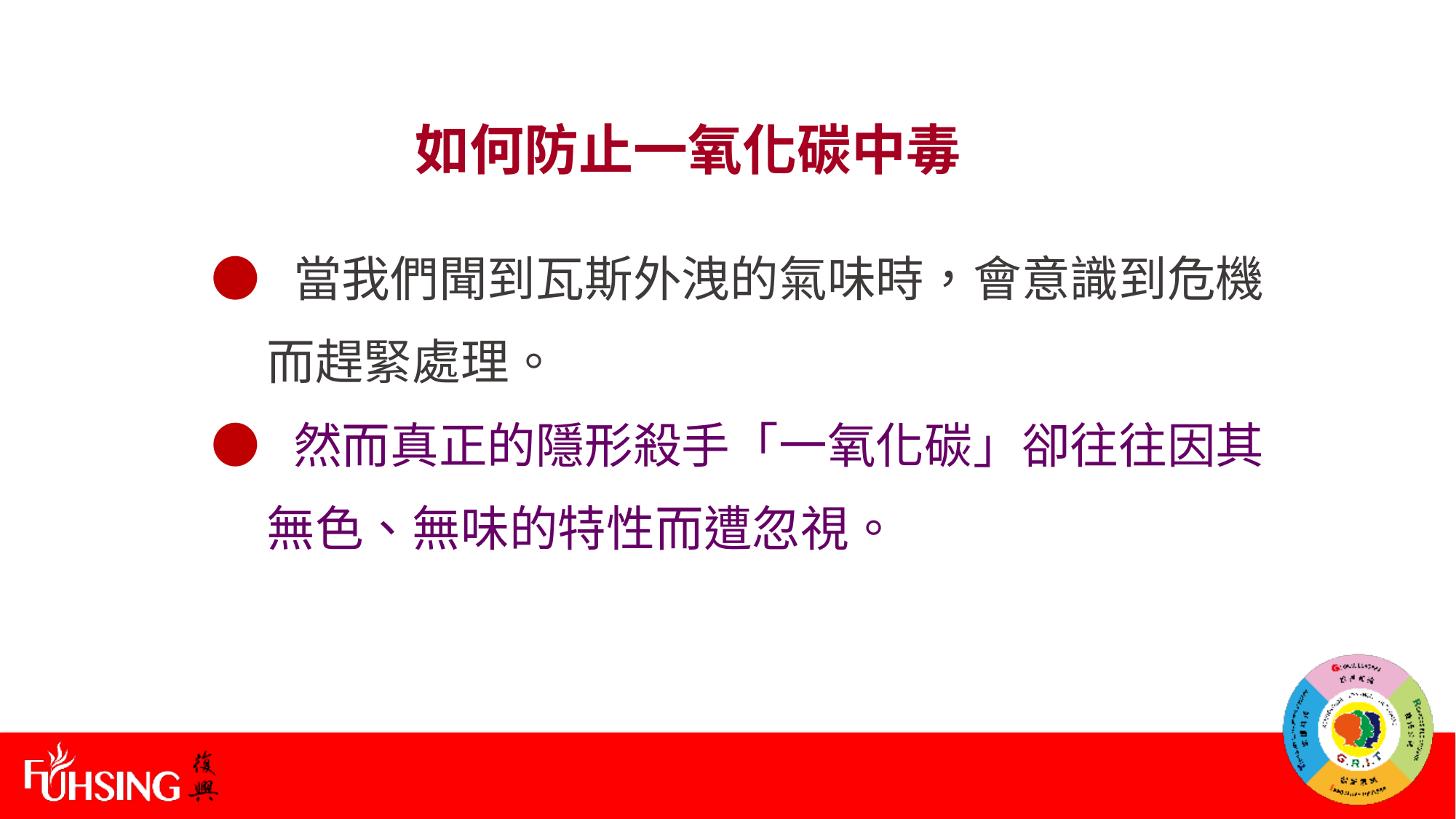

如何防止一氧化碳中毒
●  當我們聞到瓦斯外洩的氣味時，會意識到危機
    而趕緊處理。
●  然而真正的隱形殺手「一氧化碳」卻往往因其
    無色、無味的特性而遭忽視。